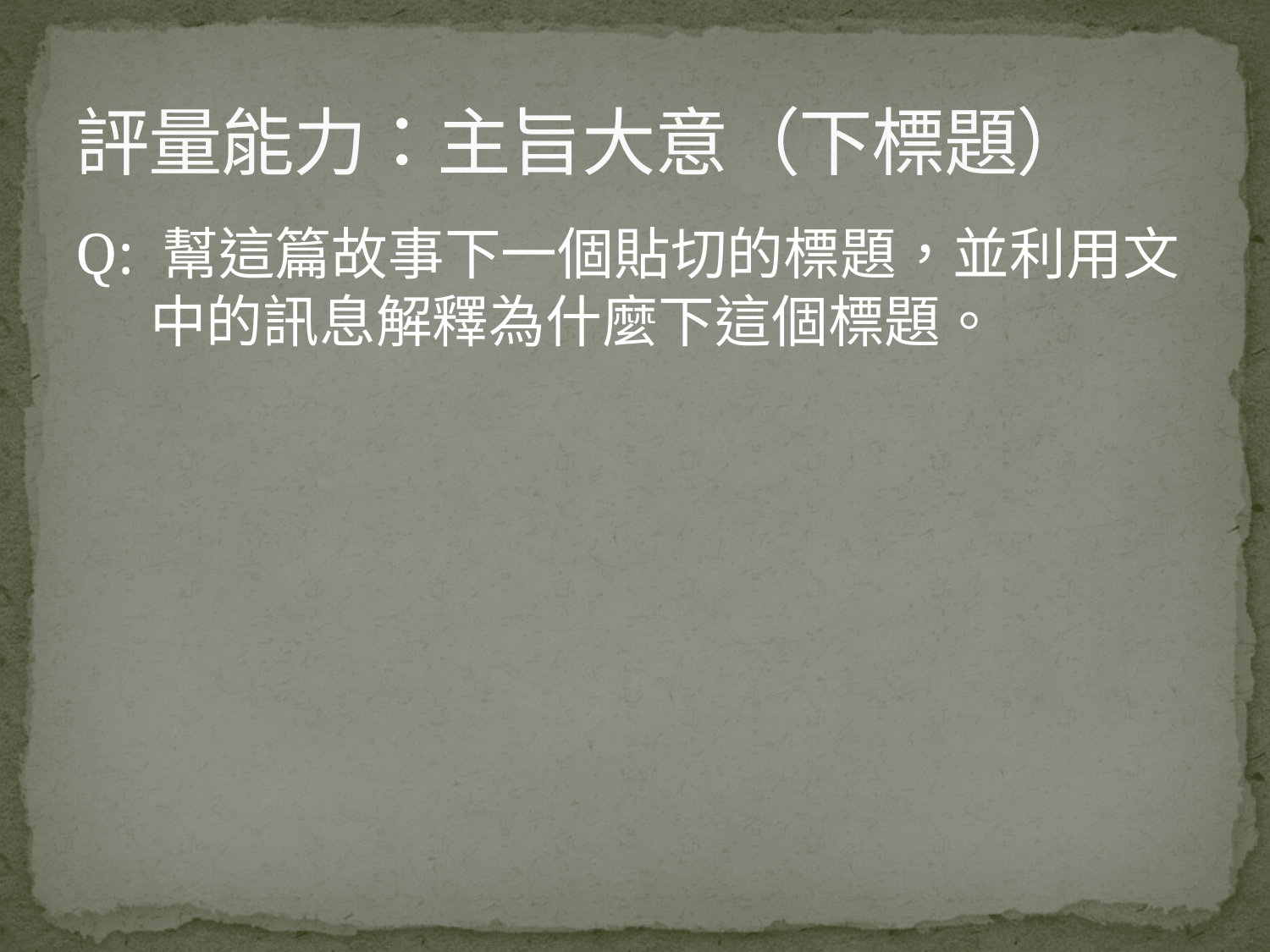

# 評量能力：主旨大意（下標題）
Q: 幫這篇故事下一個貼切的標題，並利用文中的訊息解釋為什麼下這個標題。